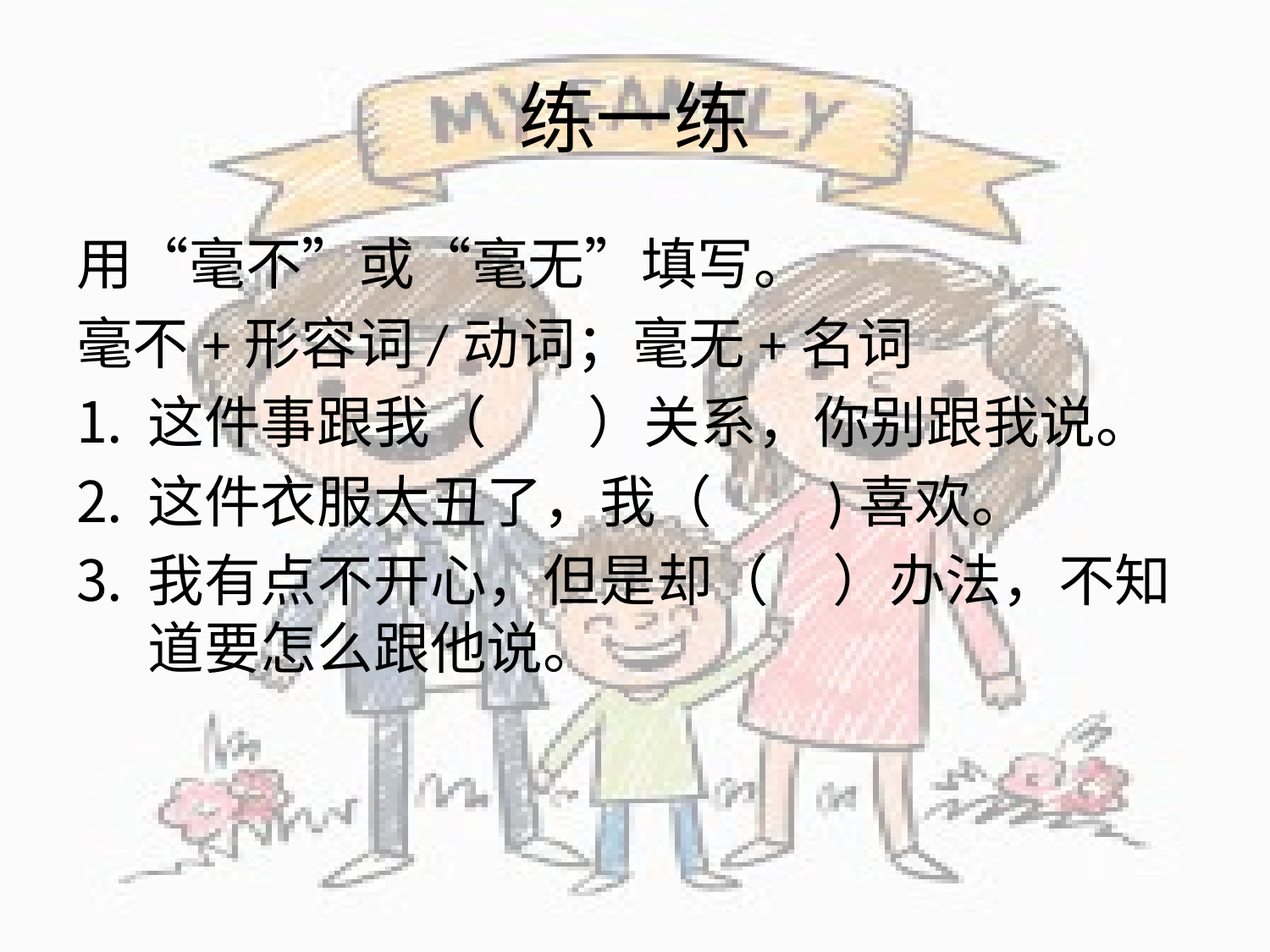

# 练一练
用“毫不”或“毫无”填写。
毫不+形容词/动词；毫无+名词
这件事跟我（        ）关系，你别跟我说。
这件衣服太丑了，我（        )喜欢。
我有点不开心，但是却（     ）办法，不知道要怎么跟他说。